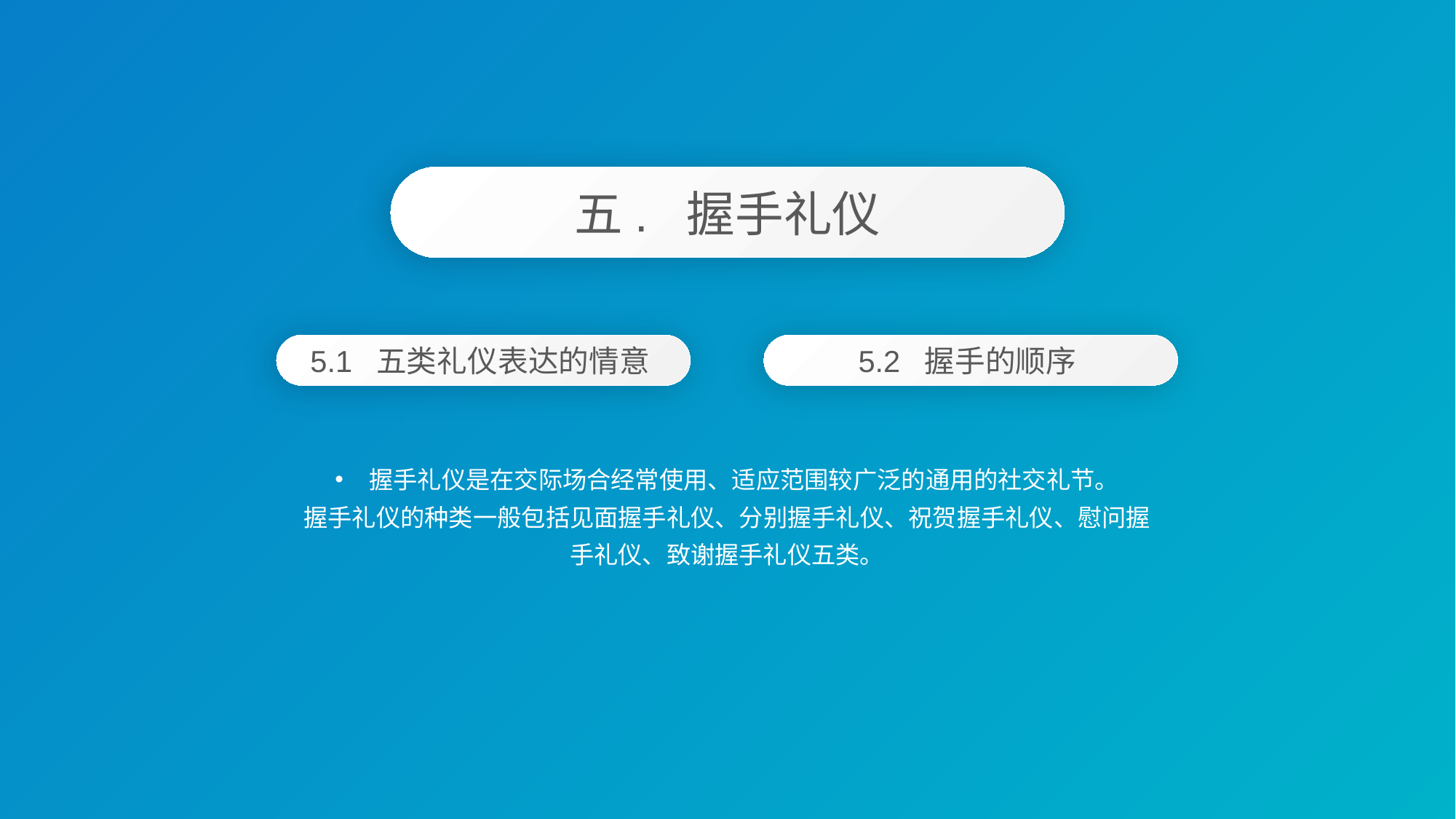

五.  握手礼仪
5.2  握手的顺序
5.1  五类礼仪表达的情意
握手礼仪是在交际场合经常使用、适应范围较广泛的通用的社交礼节。
握手礼仪的种类一般包括见面握手礼仪、分别握手礼仪、祝贺握手礼仪、慰问握手礼仪、致谢握手礼仪五类。